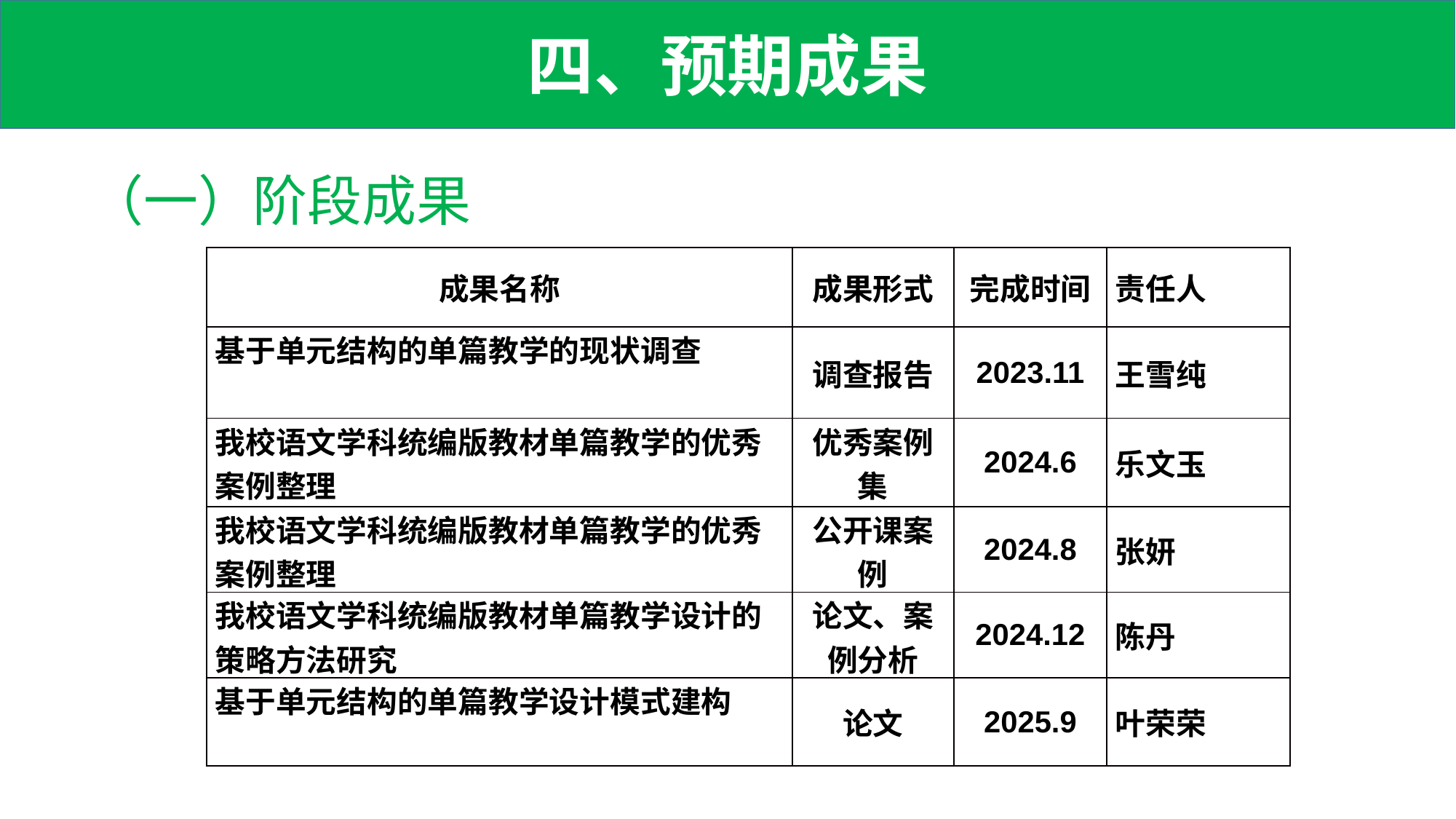

四、预期成果
（一）阶段成果

| 成果名称 | 成果形式 | 完成时间 | 责任人 |
| --- | --- | --- | --- |
| 基于单元结构的单篇教学的现状调查 | 调查报告 | 2023.11 | 王雪纯 |
| 我校语文学科统编版教材单篇教学的优秀案例整理 | 优秀案例集 | 2024.6 | 乐文玉 |
| 我校语文学科统编版教材单篇教学的优秀案例整理 | 公开课案例 | 2024.8 | 张妍 |
| 我校语文学科统编版教材单篇教学设计的策略方法研究 | 论文、案例分析 | 2024.12 | 陈丹 |
| 基于单元结构的单篇教学设计模式建构 | 论文 | 2025.9 | 叶荣荣 |